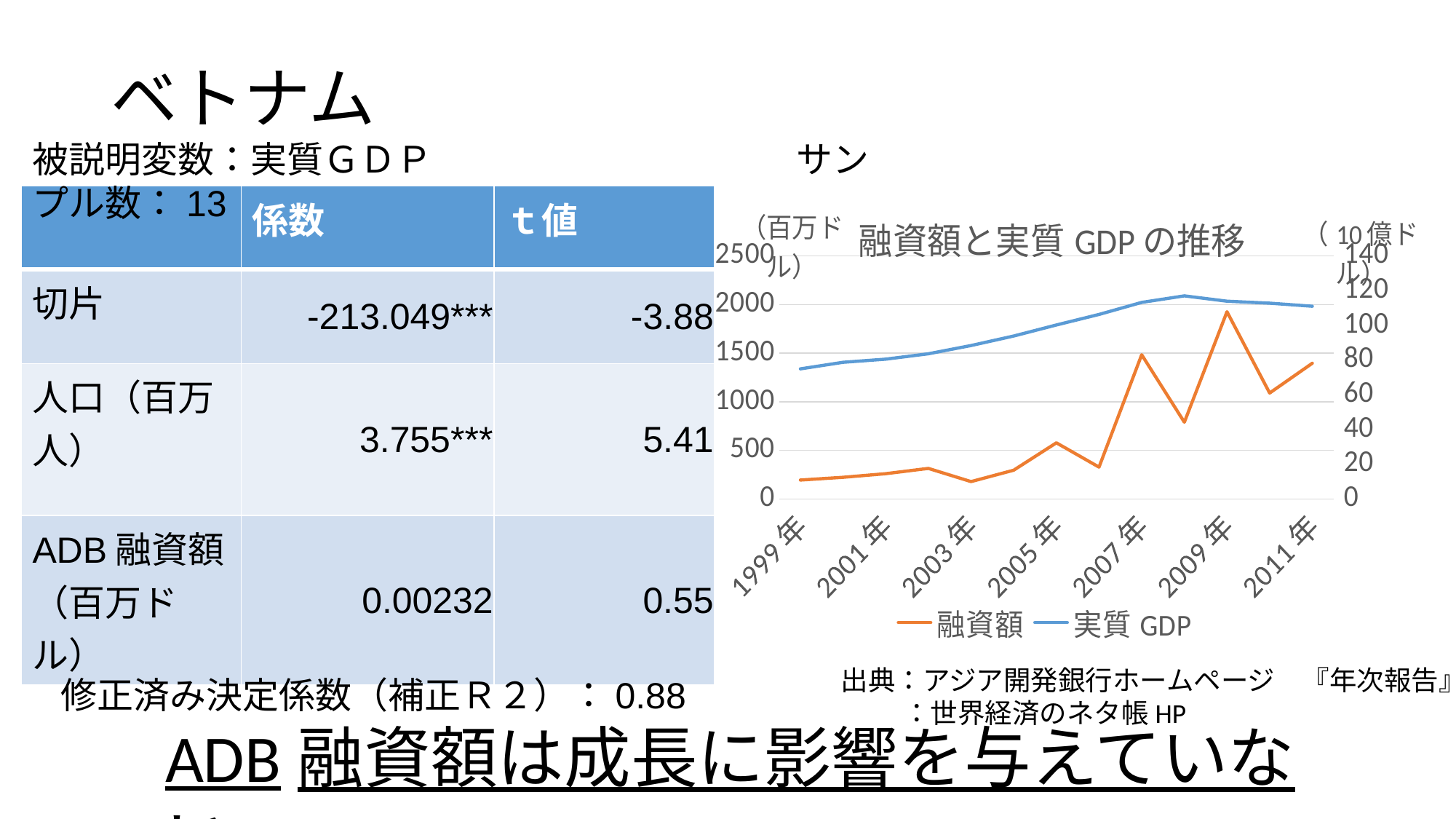

# ベトナム
被説明変数：実質ＧＤＰ　　　　　　　　　　サンプル数：13

### Chart: 融資額と実質GDPの推移

| Category | 融資額 | 実質GDP |
|---|---|---|
| 1999年 | 195.0 | 74.9542961608775 |
| 2000年 | 223.5 | 78.73737373737374 |
| 2001年 | 260.59 | 80.55486747584841 |
| 2002年 | 315.0 | 83.63116511794139 |
| 2003年 | 179.0 | 88.38248436103665 |
| 2004年 | 296.4 | 93.85898407884761 |
| 2005年 | 577.7 | 100.2085868242656 |
| 2006年 | 328.19 | 106.29202689721421 |
| 2007年 | 1483.86 | 113.20093457943925 |
| 2008年 | 789.7 | 116.97416974169741 |
| 2009年 | 1925.9 | 113.89667152303036 |
| 2010年 | 1090.0 | 112.77 |
| 2011年 | 1396.19 | 111.00115454395514 |
|  | 係数 | ｔ値 |
| --- | --- | --- |
| 切片 | -213.049\*\*\* | -3.88 |
| 人口（百万人） | 3.755\*\*\* | 5.41 |
| ADB融資額（百万ドル） | 0.00232 | 0.55 |
出典：アジア開発銀行ホームページ　『年次報告』
         ：世界経済のネタ帳HP
修正済み決定係数（補正Ｒ２）：0.88
ADB融資額は成長に影響を与えていない